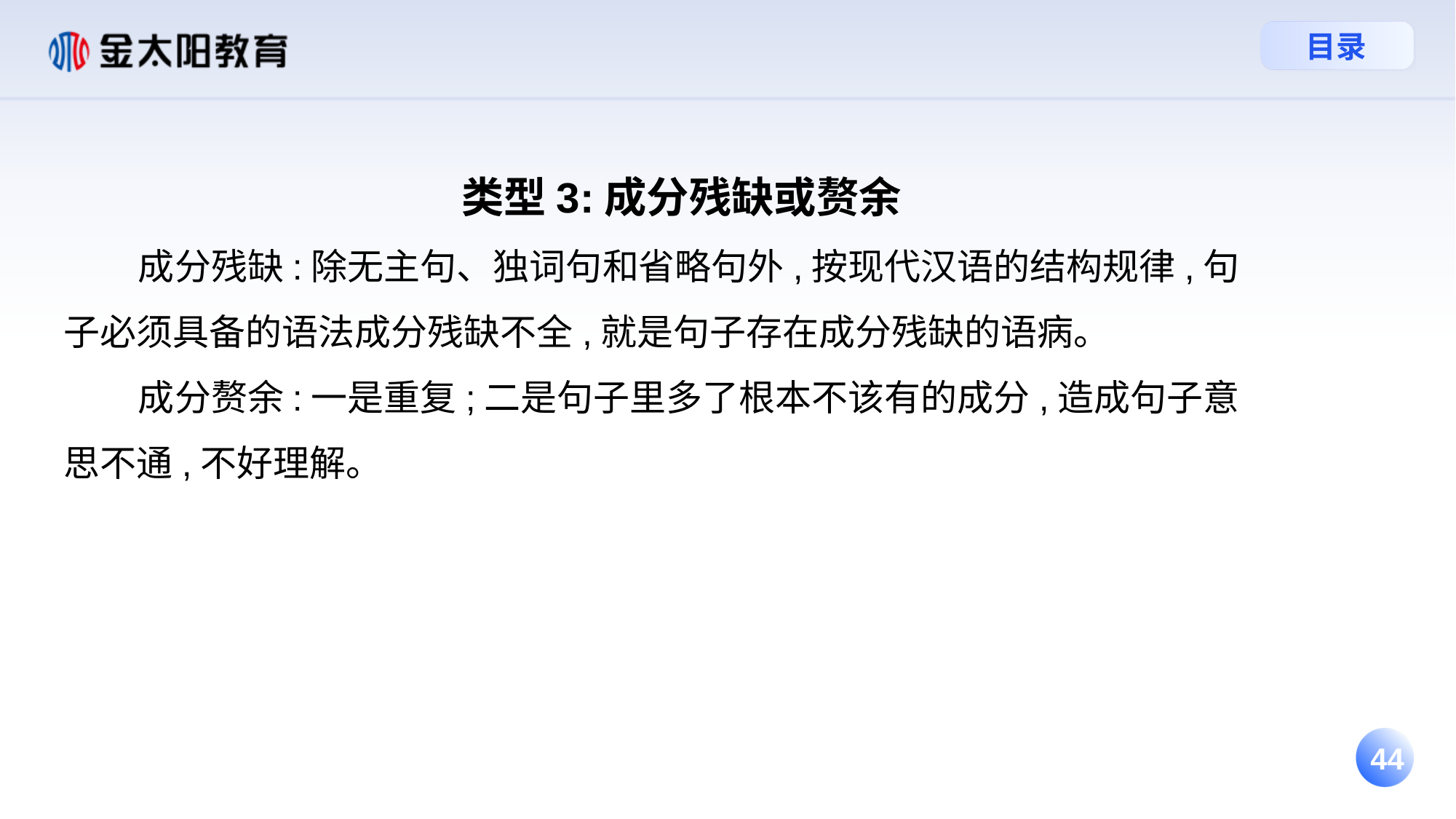

类型3:成分残缺或赘余
        成分残缺:除无主句、独词句和省略句外,按现代汉语的结构规律,句子必须具备的语法成分残缺不全,就是句子存在成分残缺的语病。
        成分赘余:一是重复;二是句子里多了根本不该有的成分,造成句子意思不通,不好理解。